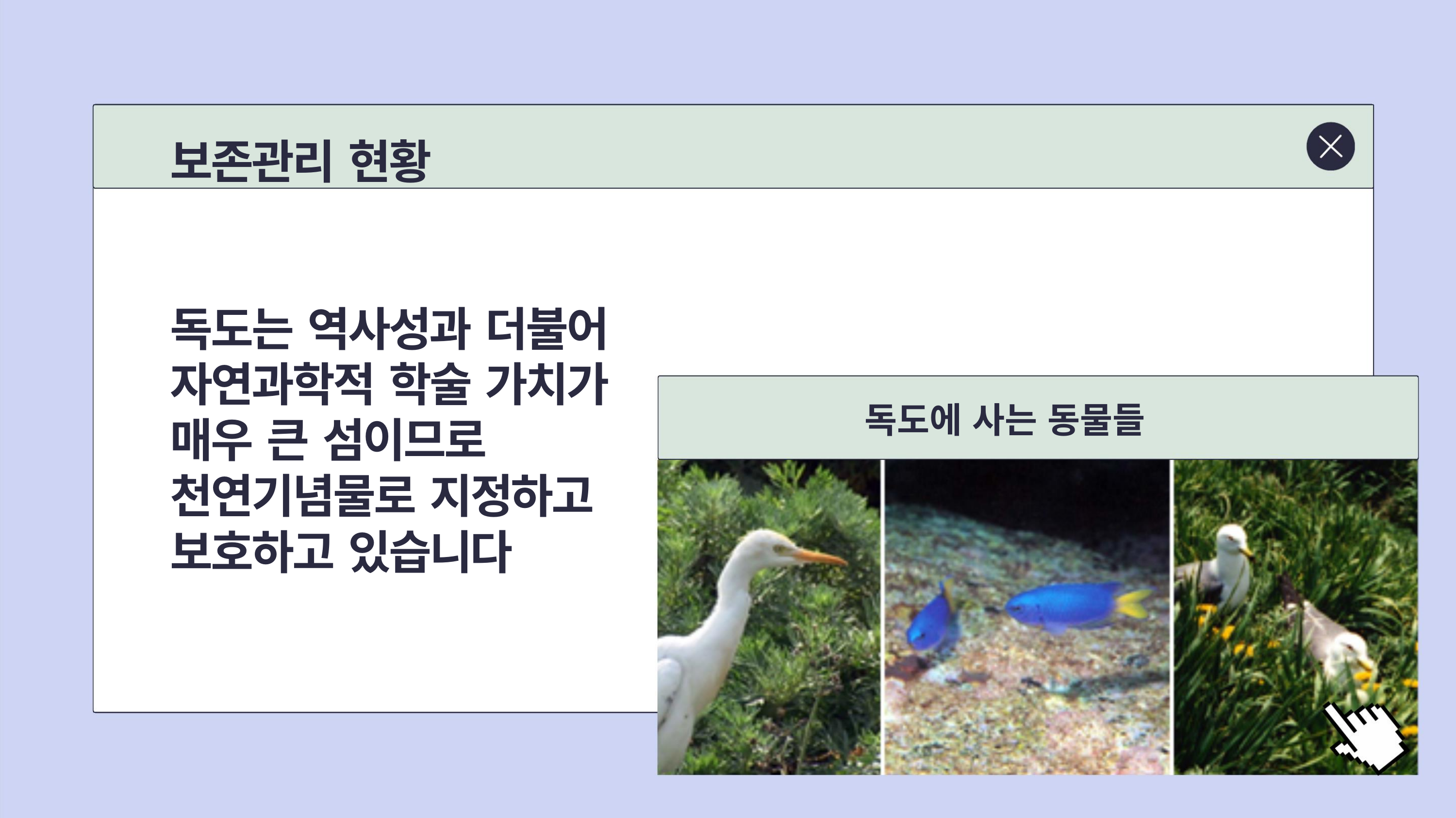

보존관리 현황
독도는 역사성과 더불어
자연과학적 학술 가치가
독도에 사는 동물들
매우 큰 섬이므로
천연기념물로 지정하고
보호하고 있습니다